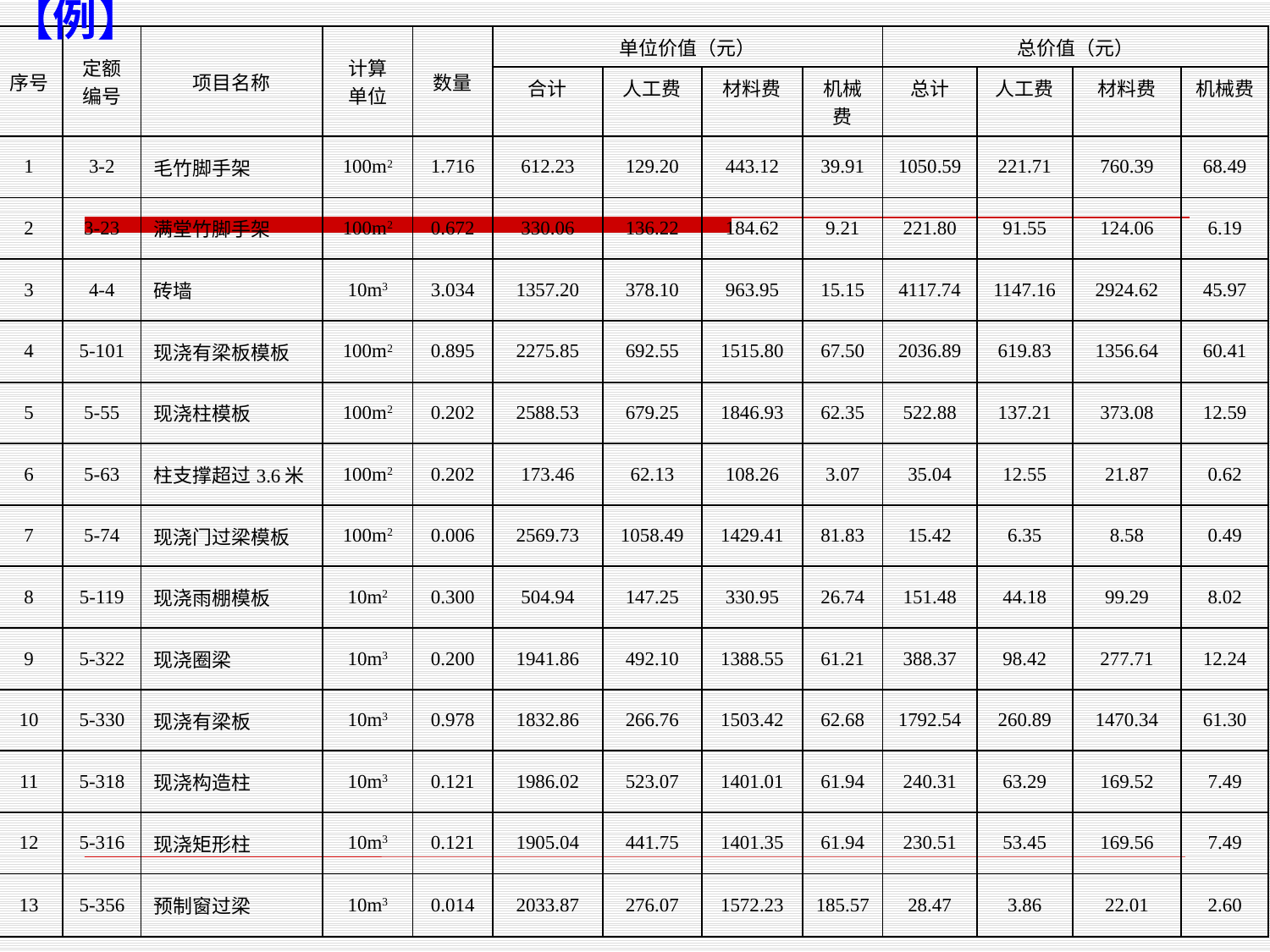

【例】
| 序号 | 定额 编号 | 项目名称 | 计算 单位 | 数量 | 单位价值（元） |  |  |  | 总价值（元） |  |  |  |
| --- | --- | --- | --- | --- | --- | --- | --- | --- | --- | --- | --- | --- |
|  |  |  |  |  | 合计 | 人工费 | 材料费 | 机械费 | 总计 | 人工费 | 材料费 | 机械费 |
| 1 | 3-2 | 毛竹脚手架 | 100m2 | 1.716 | 612.23 | 129.20 | 443.12 | 39.91 | 1050.59 | 221.71 | 760.39 | 68.49 |
| 2 | 3-23 | 满堂竹脚手架 | 100m2 | 0.672 | 330.06 | 136.22 | 184.62 | 9.21 | 221.80 | 91.55 | 124.06 | 6.19 |
| 3 | 4-4 | 砖墙 | 10m3 | 3.034 | 1357.20 | 378.10 | 963.95 | 15.15 | 4117.74 | 1147.16 | 2924.62 | 45.97 |
| 4 | 5-101 | 现浇有梁板模板 | 100m2 | 0.895 | 2275.85 | 692.55 | 1515.80 | 67.50 | 2036.89 | 619.83 | 1356.64 | 60.41 |
| 5 | 5-55 | 现浇柱模板 | 100m2 | 0.202 | 2588.53 | 679.25 | 1846.93 | 62.35 | 522.88 | 137.21 | 373.08 | 12.59 |
| 6 | 5-63 | 柱支撑超过3.6米 | 100m2 | 0.202 | 173.46 | 62.13 | 108.26 | 3.07 | 35.04 | 12.55 | 21.87 | 0.62 |
| 7 | 5-74 | 现浇门过梁模板 | 100m2 | 0.006 | 2569.73 | 1058.49 | 1429.41 | 81.83 | 15.42 | 6.35 | 8.58 | 0.49 |
| 8 | 5-119 | 现浇雨棚模板 | 10m2 | 0.300 | 504.94 | 147.25 | 330.95 | 26.74 | 151.48 | 44.18 | 99.29 | 8.02 |
| 9 | 5-322 | 现浇圈梁 | 10m3 | 0.200 | 1941.86 | 492.10 | 1388.55 | 61.21 | 388.37 | 98.42 | 277.71 | 12.24 |
| 10 | 5-330 | 现浇有梁板 | 10m3 | 0.978 | 1832.86 | 266.76 | 1503.42 | 62.68 | 1792.54 | 260.89 | 1470.34 | 61.30 |
| 11 | 5-318 | 现浇构造柱 | 10m3 | 0.121 | 1986.02 | 523.07 | 1401.01 | 61.94 | 240.31 | 63.29 | 169.52 | 7.49 |
| 12 | 5-316 | 现浇矩形柱 | 10m3 | 0.121 | 1905.04 | 441.75 | 1401.35 | 61.94 | 230.51 | 53.45 | 169.56 | 7.49 |
| 13 | 5-356 | 预制窗过梁 | 10m3 | 0.014 | 2033.87 | 276.07 | 1572.23 | 185.57 | 28.47 | 3.86 | 22.01 | 2.60 |